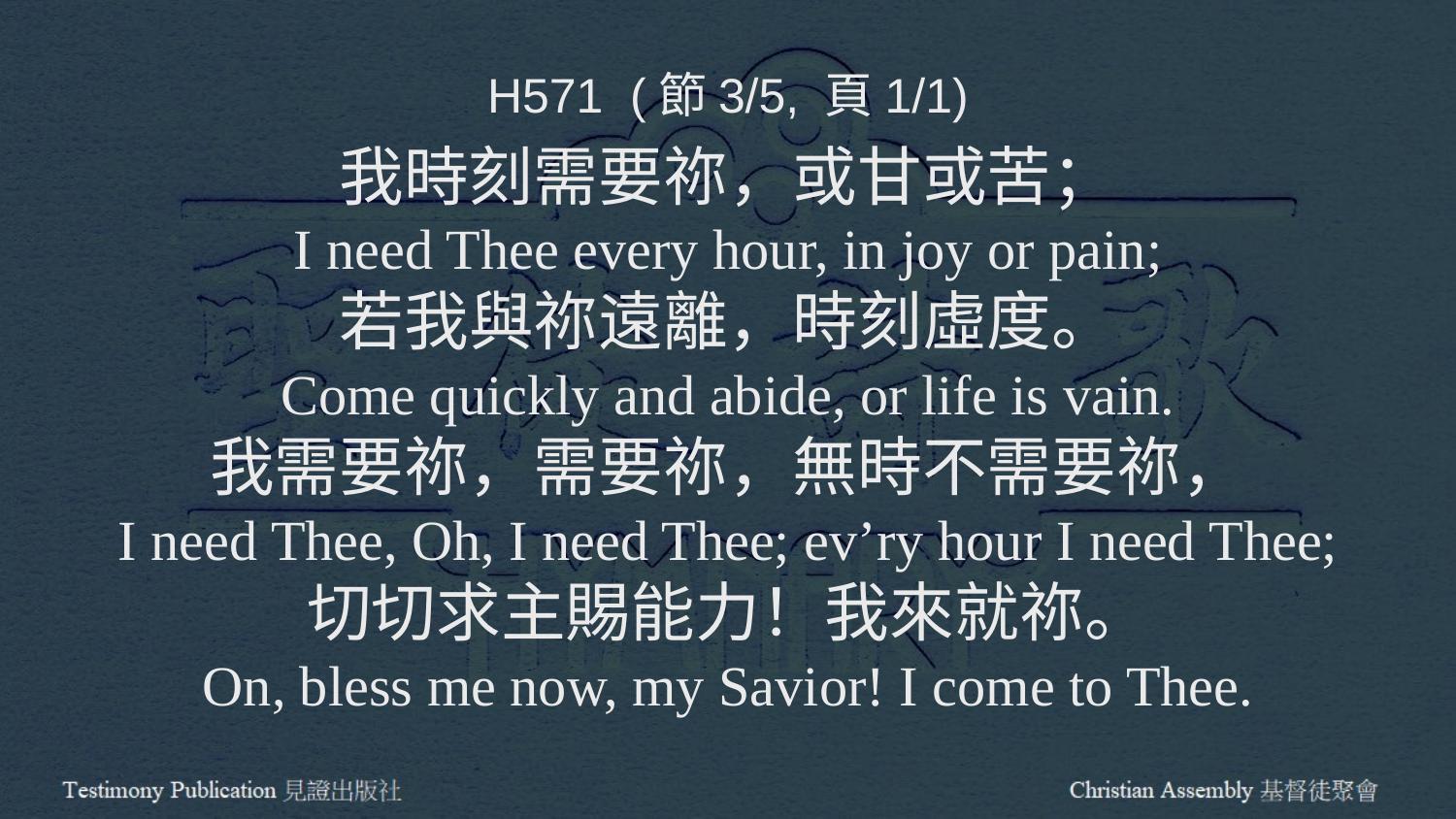

H571  (節3/5, 頁1/1)
我時刻需要祢，或甘或苦；
I need Thee every hour, in joy or pain;
若我與祢遠離，時刻虛度。
Come quickly and abide, or life is vain.
我需要祢，需要祢，無時不需要祢，
I need Thee, Oh, I need Thee; ev’ry hour I need Thee;
切切求主賜能力！我來就祢。
On, bless me now, my Savior! I come to Thee.